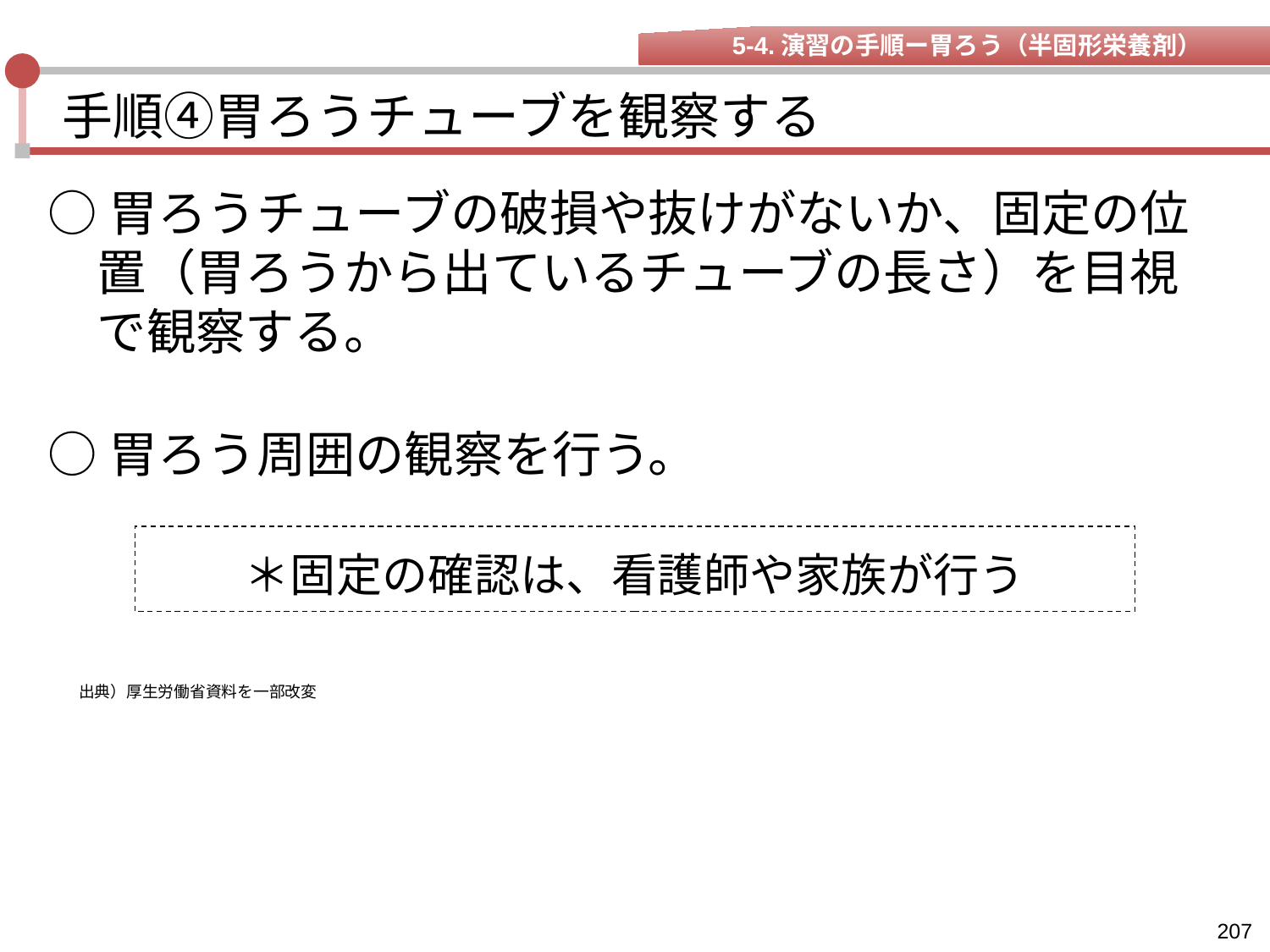

5-4.演習の手順ー胃ろう（半固形栄養剤）
# 手順④胃ろうチューブを観察する
○胃ろうチューブの破損や抜けがないか、固定の位置（胃ろうから出ているチューブの長さ）を目視で観察する。
○胃ろう周囲の観察を行う。
＊固定の確認は、看護師や家族が行う
出典）厚生労働省資料を一部改変
207